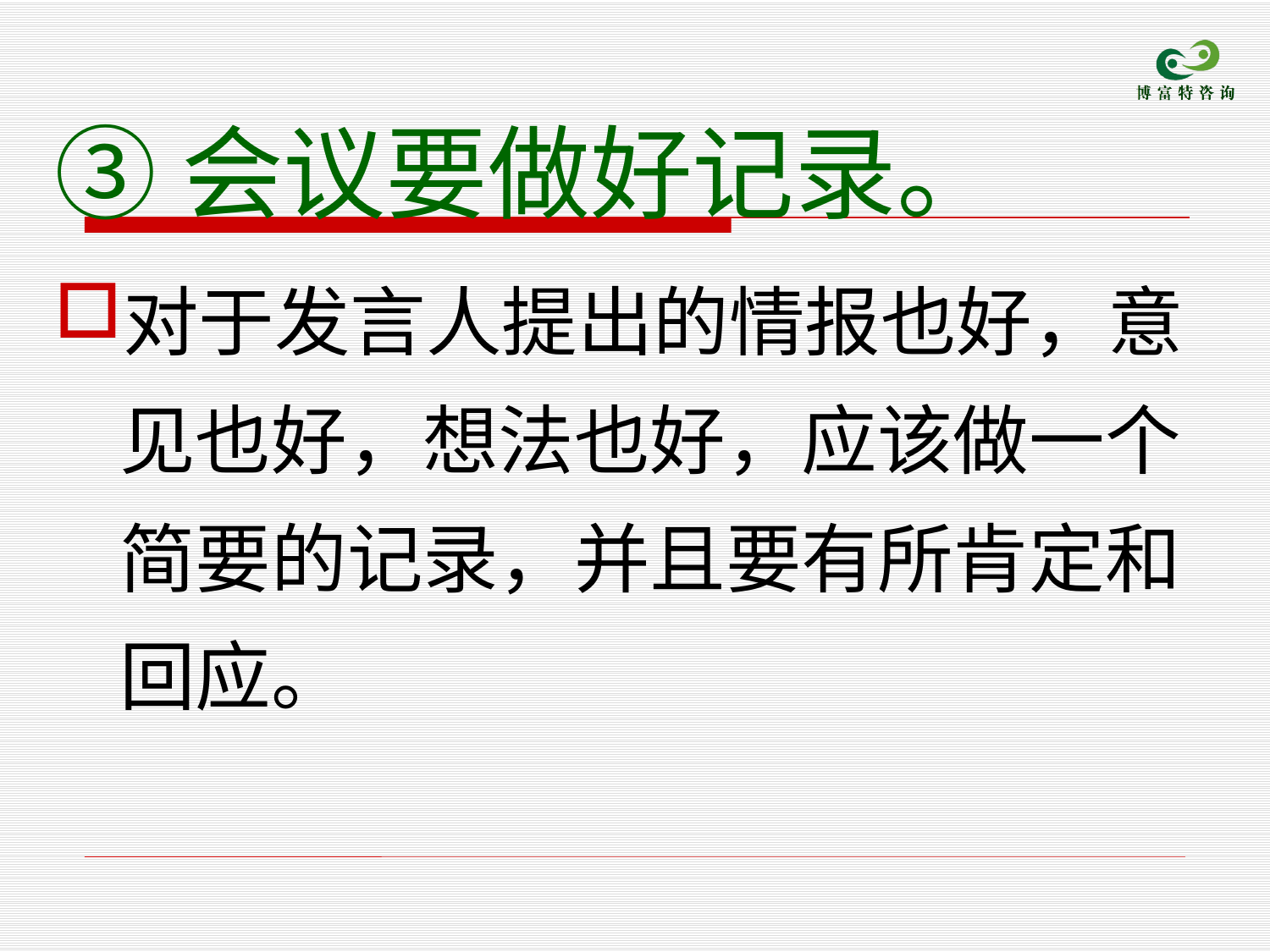

③会议要做好记录。
对于发言人提出的情报也好，意见也好，想法也好，应该做一个简要的记录，并且要有所肯定和回应。
750